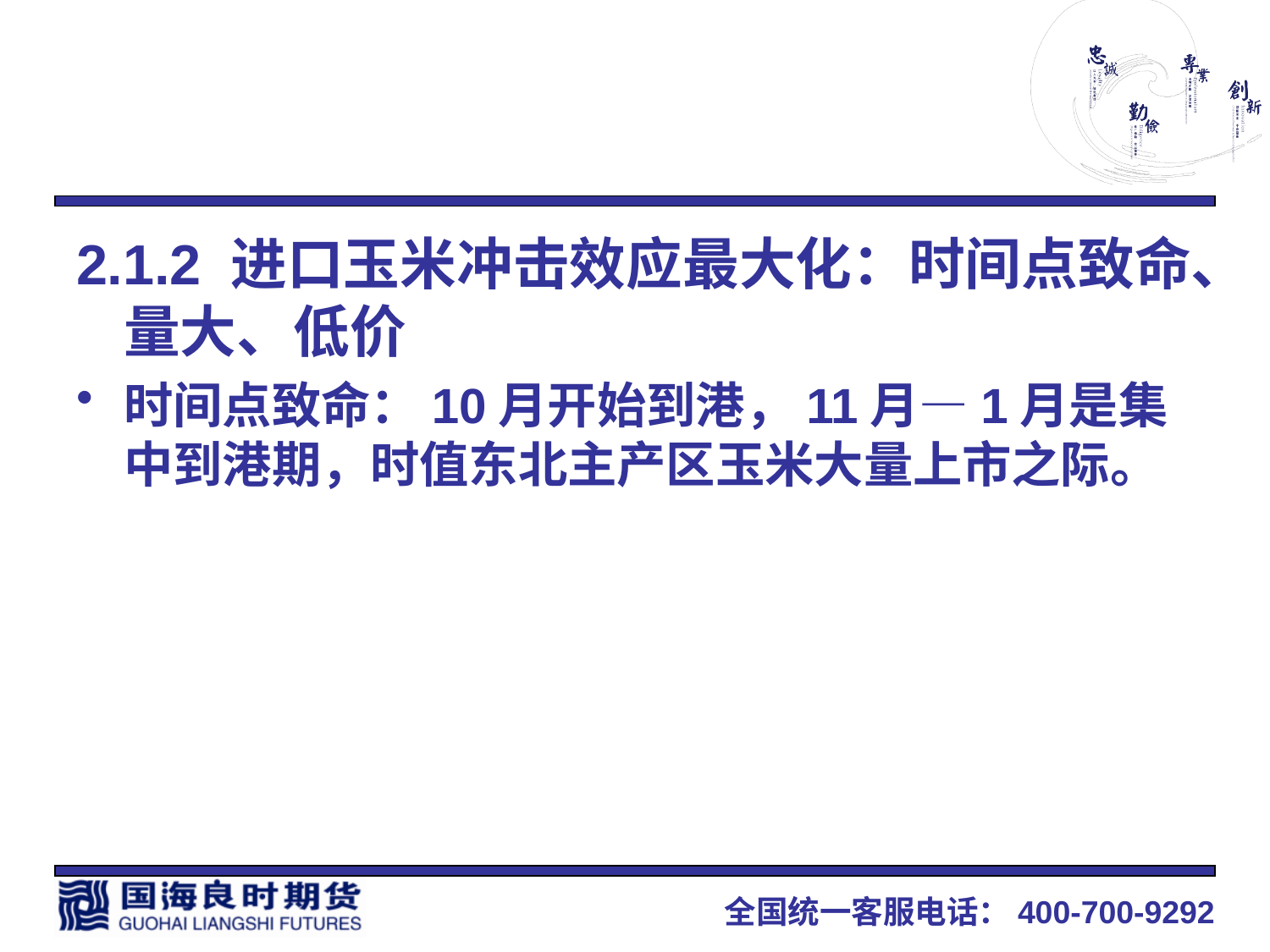

#
2.1.2 进口玉米冲击效应最大化：时间点致命、量大、低价
时间点致命：10月开始到港，11月—1月是集中到港期，时值东北主产区玉米大量上市之际。